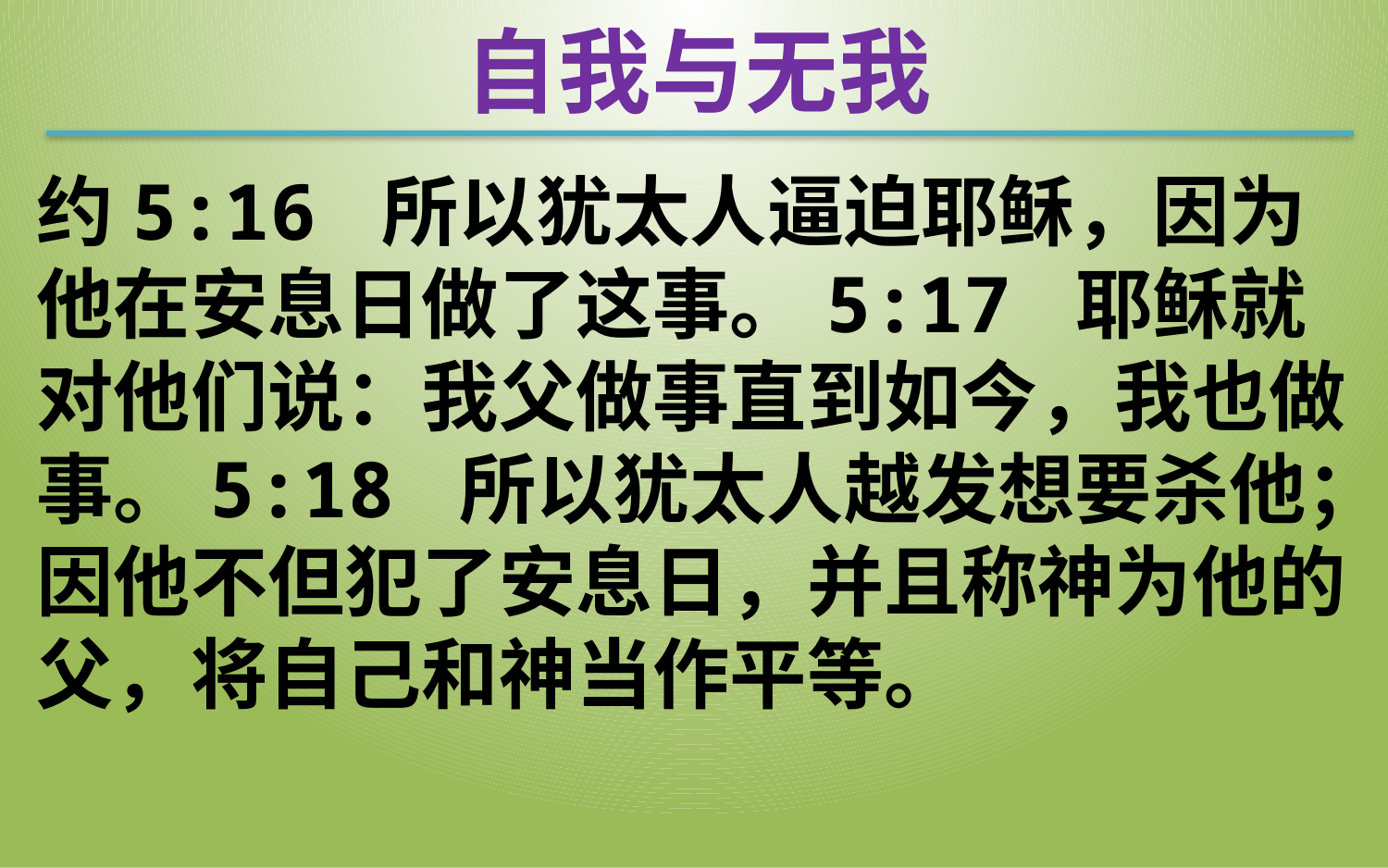

自我与无我
约5:16 所以犹太人逼迫耶稣，因为他在安息日做了这事。5:17 耶稣就对他们说：我父做事直到如今，我也做事。5:18 所以犹太人越发想要杀他；因他不但犯了安息日，并且称神为他的父，将自己和神当作平等。